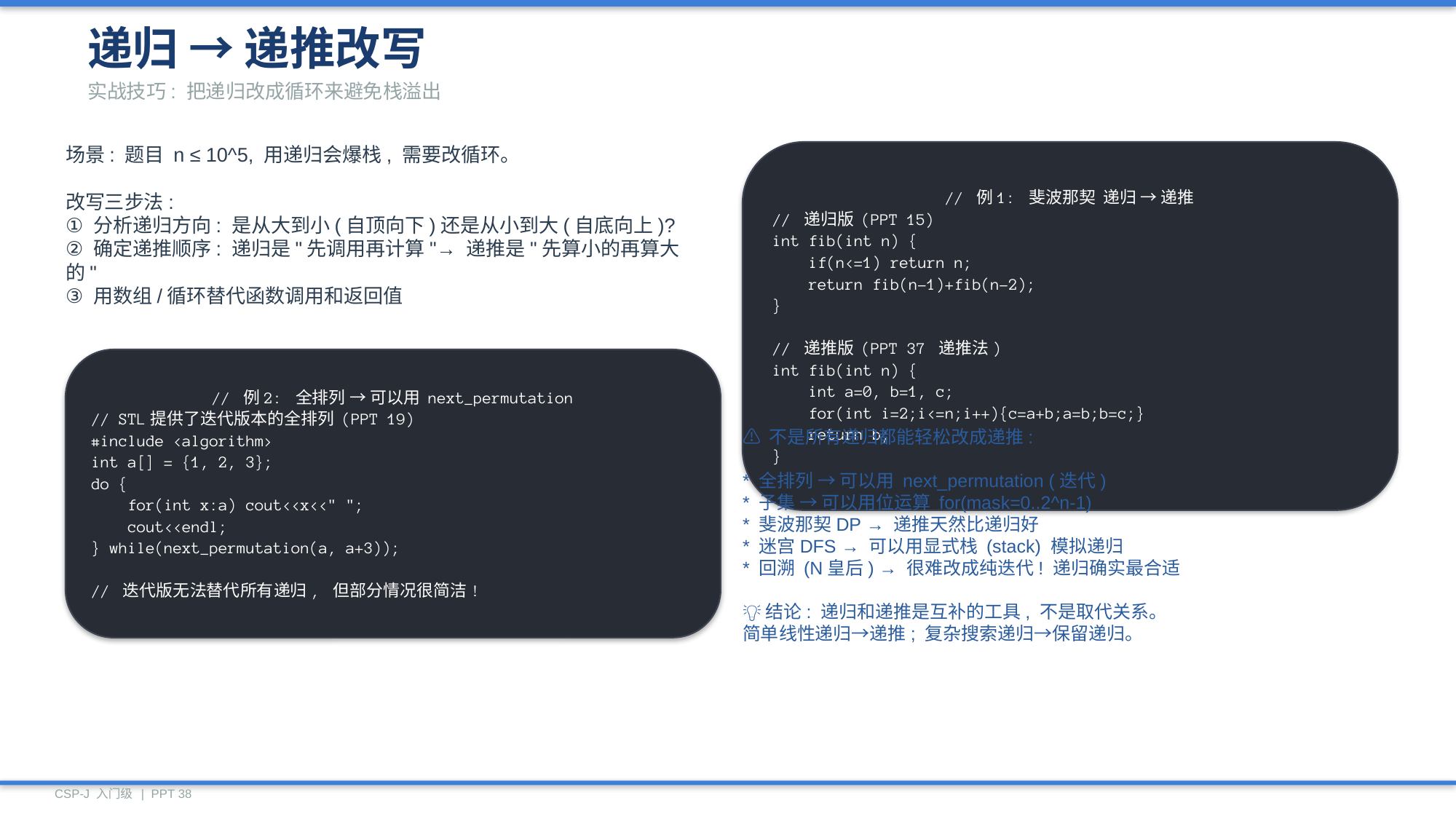

递归 → 递推改写
实战技巧: 把递归改成循环来避免栈溢出
场景: 题目 n ≤ 10^5, 用递归会爆栈, 需要改循环。
改写三步法:
① 分析递归方向: 是从大到小(自顶向下)还是从小到大(自底向上)?
② 确定递推顺序: 递归是"先调用再计算"→ 递推是"先算小的再算大的"
③ 用数组/循环替代函数调用和返回值
// 例1: 斐波那契  递归 → 递推
// 递归版 (PPT 15)
int fib(int n) {
    if(n<=1) return n;
    return fib(n-1)+fib(n-2);
}

// 递推版 (PPT 37 递推法)
int fib(int n) {
    int a=0, b=1, c;
    for(int i=2;i<=n;i++){c=a+b;a=b;b=c;}
    return b;
}
// 例2: 全排列 → 可以用 next_permutation
// STL提供了迭代版本的全排列 (PPT 19)
#include <algorithm>
int a[] = {1, 2, 3};
do {
    for(int x:a) cout<<x<<" ";
    cout<<endl;
} while(next_permutation(a, a+3));

// 迭代版无法替代所有递归, 但部分情况很简洁!
⚠️ 不是所有递归都能轻松改成递推:
* 全排列 → 可以用 next_permutation (迭代)
* 子集 → 可以用位运算 for(mask=0..2^n-1)
* 斐波那契DP → 递推天然比递归好
* 迷宫DFS → 可以用显式栈 (stack) 模拟递归
* 回溯 (N皇后) → 很难改成纯迭代! 递归确实最合适
💡 结论: 递归和递推是互补的工具, 不是取代关系。
简单线性递归→递推; 复杂搜索递归→保留递归。

CSP-J 入门级  |  PPT 38